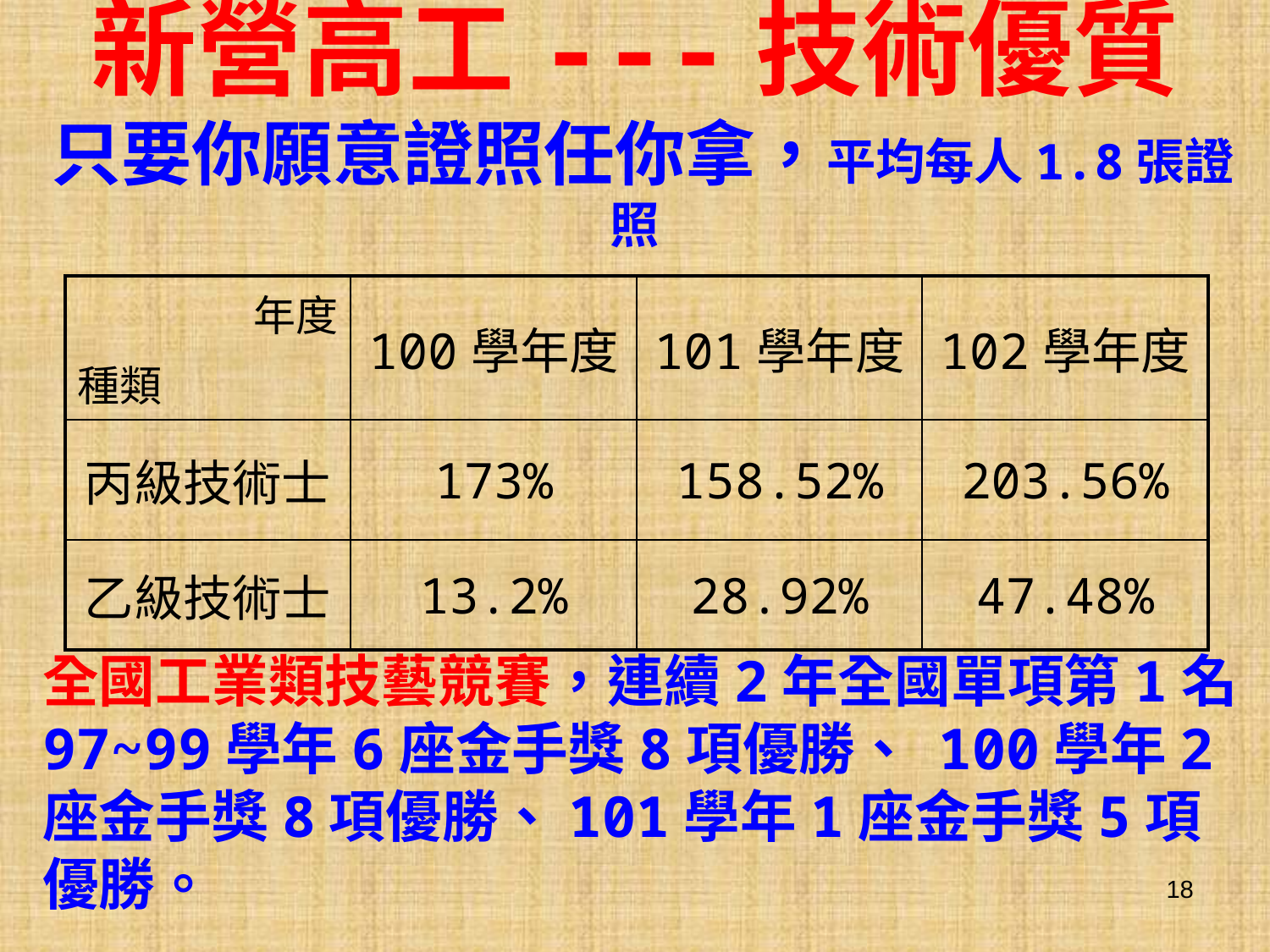

# 新營高工---技術優質 只要你願意證照任你拿，平均每人1.8張證照
| 年度 種類 | 100學年度 | 101學年度 | 102學年度 |
| --- | --- | --- | --- |
| 丙級技術士 | 173% | 158.52% | 203.56% |
| 乙級技術士 | 13.2% | 28.92% | 47.48% |
全國工業類技藝競賽，連續2年全國單項第1名
97~99學年6座金手獎8項優勝、 100學年2座金手獎8項優勝、101學年1座金手獎5項優勝。
18